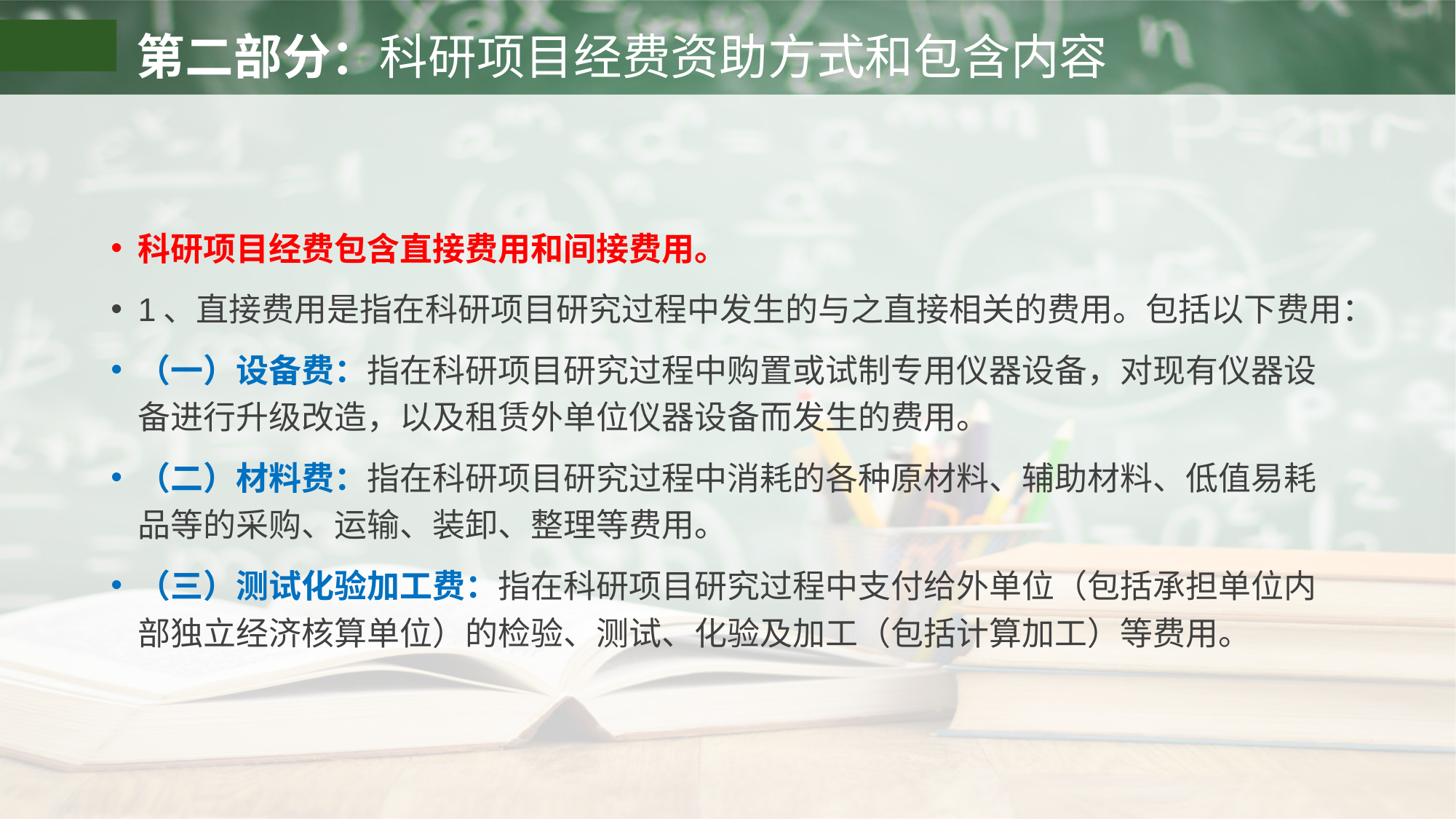

# 第二部分：科研项目经费资助方式和包含内容

科研项目经费包含直接费用和间接费用。
1、直接费用是指在科研项目研究过程中发生的与之直接相关的费用。包括以下费用：
（一）设备费：指在科研项目研究过程中购置或试制专用仪器设备，对现有仪器设备进行升级改造，以及租赁外单位仪器设备而发生的费用。
（二）材料费：指在科研项目研究过程中消耗的各种原材料、辅助材料、低值易耗品等的采购、运输、装卸、整理等费用。
（三）测试化验加工费：指在科研项目研究过程中支付给外单位（包括承担单位内部独立经济核算单位）的检验、测试、化验及加工（包括计算加工）等费用。